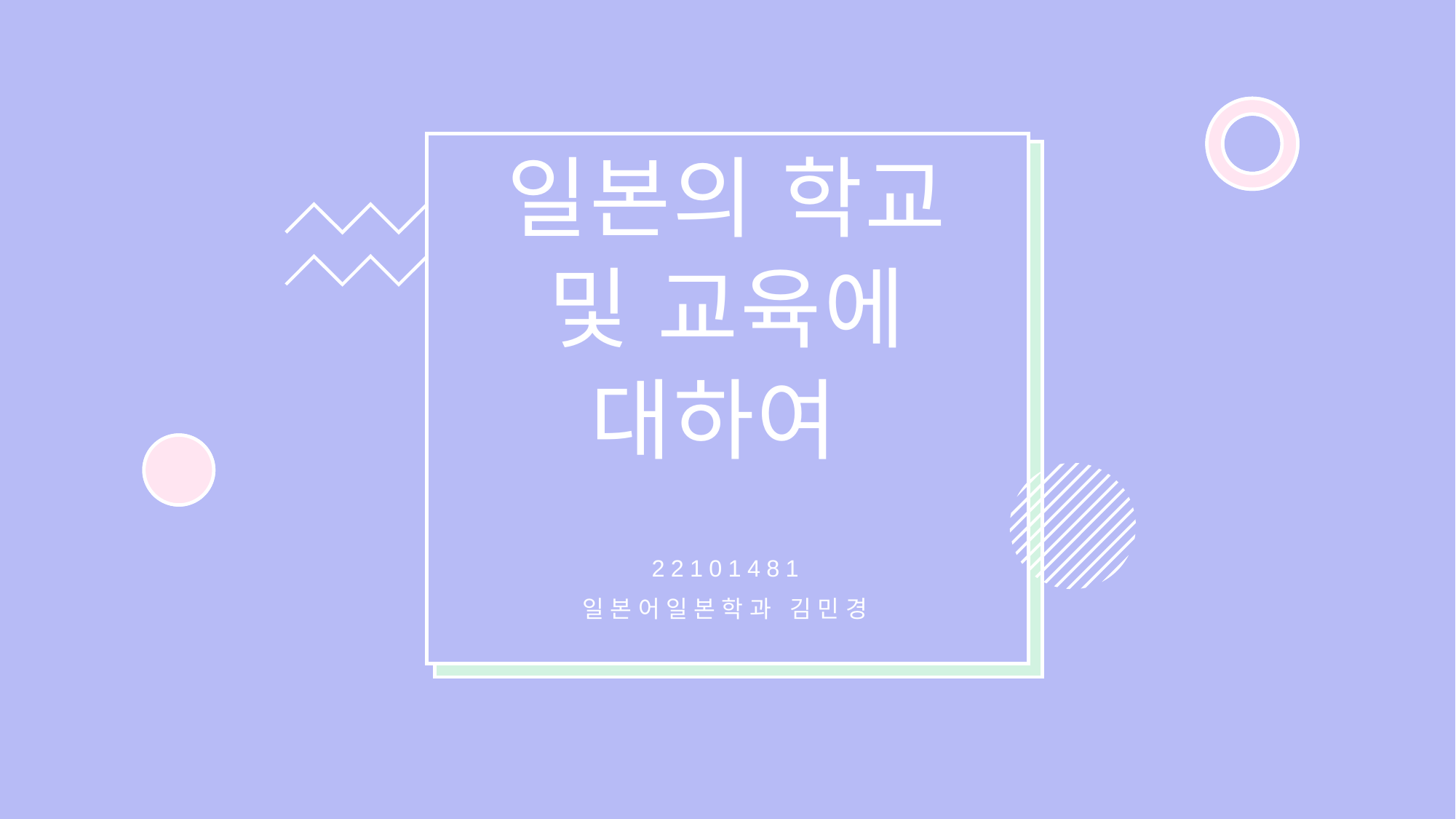

# 일본의 학교 및 교육에 대하여

22101481
일본어일본학과 김민경